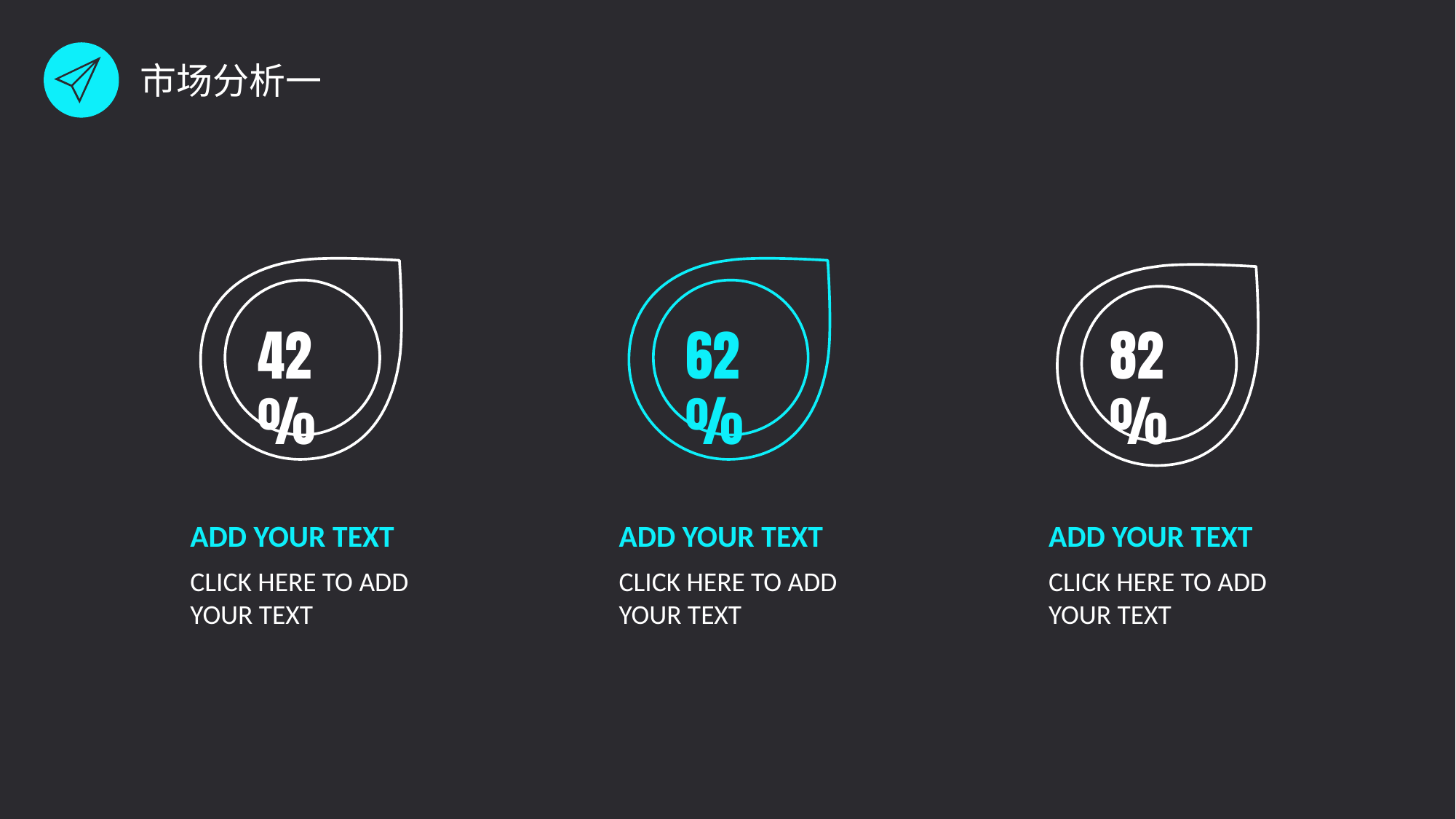

市场分析一

42%
62%
82%
ADD YOUR TEXT
ADD YOUR TEXT
ADD YOUR TEXT
CLICK HERE TO ADD YOUR TEXT
CLICK HERE TO ADD YOUR TEXT
CLICK HERE TO ADD YOUR TEXT